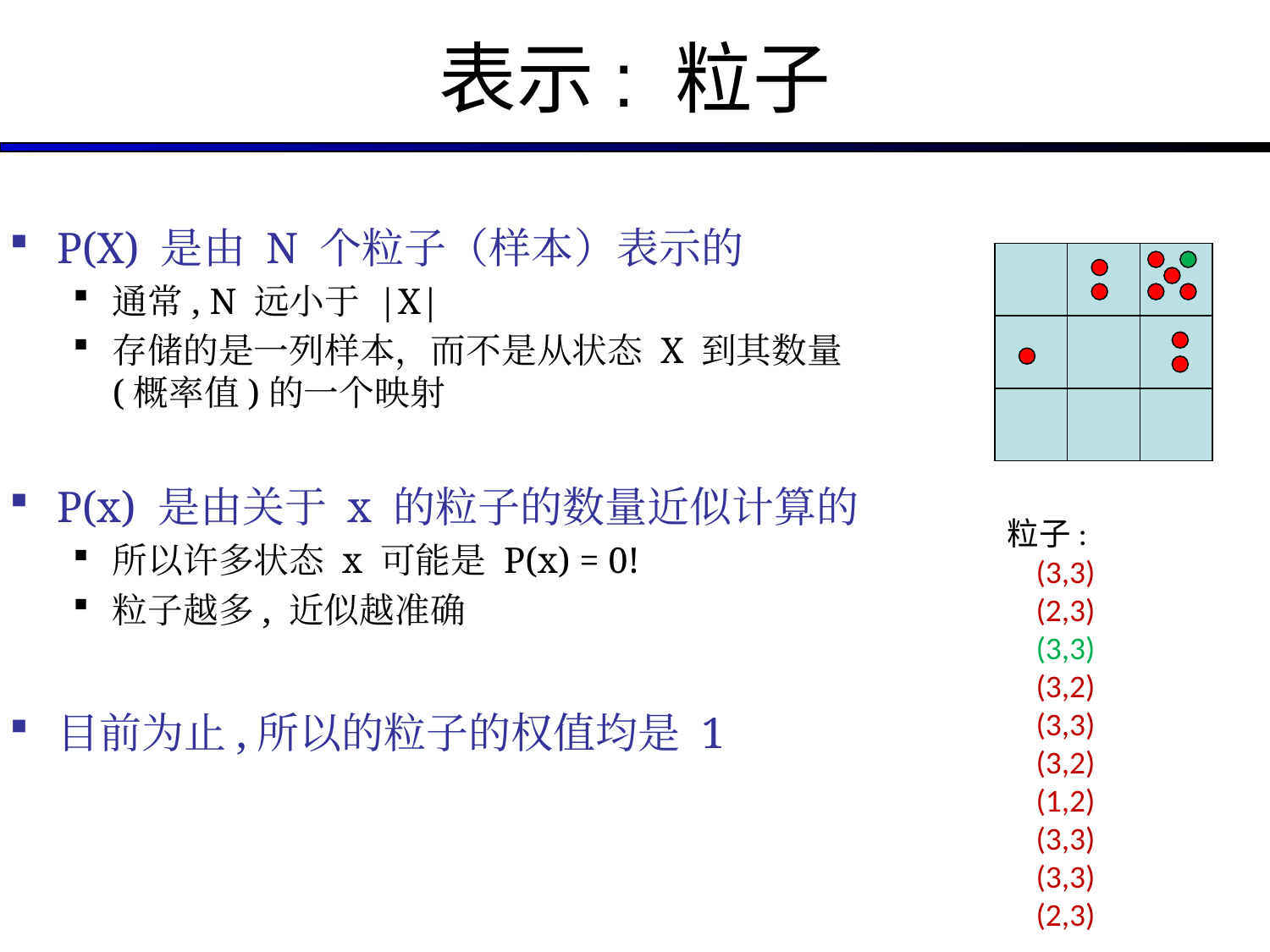

# 表示: 粒子
P(X) 是由 N 个粒子（样本）表示的
通常, N 远小于 |X|
存储的是一列样本，而不是从状态 X 到其数量(概率值)的一个映射

P(x) 是由关于 x 的粒子的数量近似计算的
所以许多状态 x 可能是 P(x) = 0!
粒子越多, 近似越准确

目前为止,所以的粒子的权值均是 1

粒子:
    (3,3)
    (2,3)
    (3,3)
    (3,2)
    (3,3)
    (3,2)
    (1,2)
    (3,3)
    (3,3)
    (2,3)